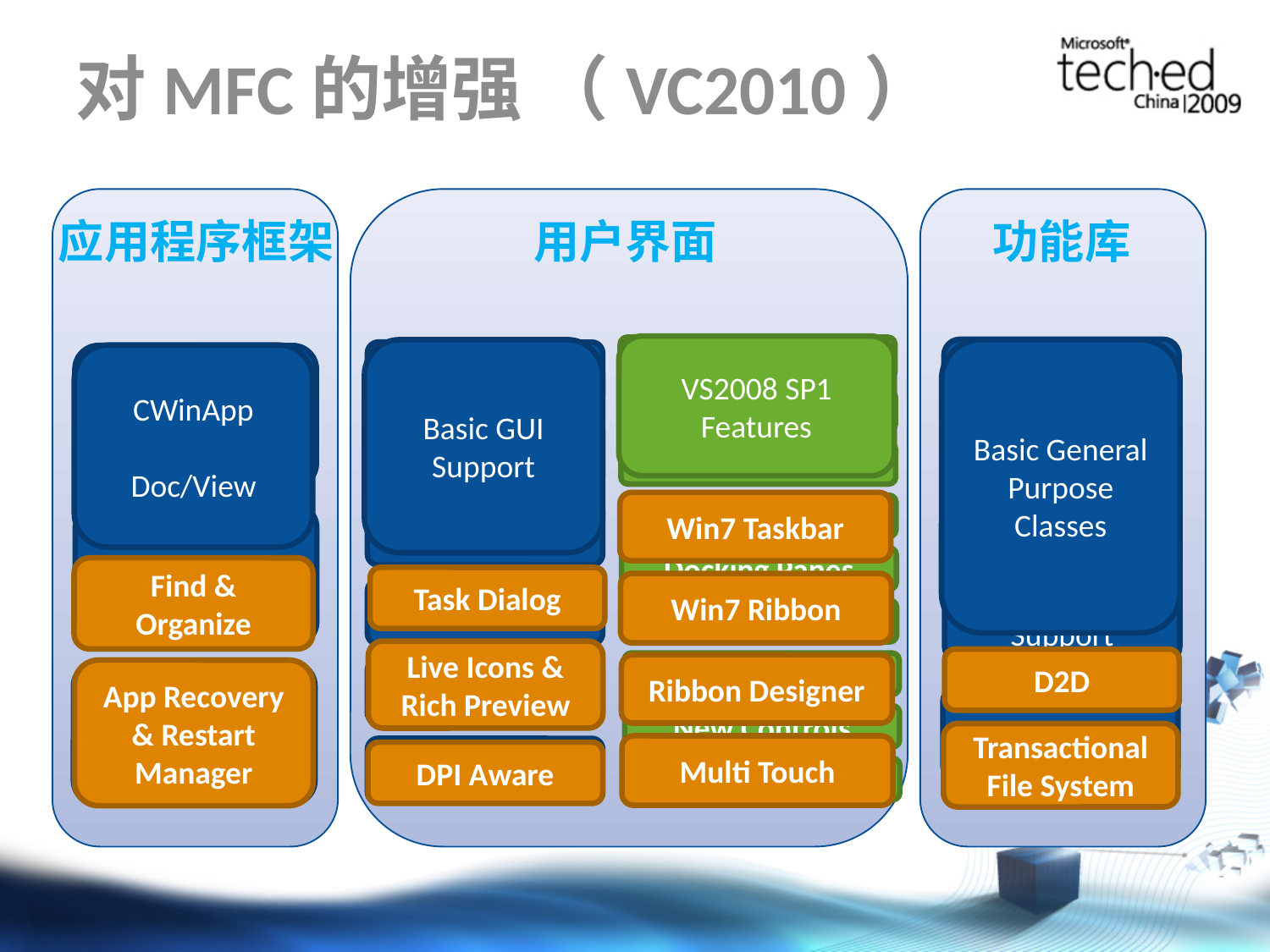

# 对MFC的增强 （VC2010）
NEW in VS2010!

应用程序框架
用户界面
功能库
VS2008 SP1 Features
Visual Manager
Tabbed MDI
Office Ribbon
ToolBar, Menu
Docking Panes
Common Dlgs
Common Controls
New Controls
More…
Exceptions
File Services
Database Support
Containers
Basic GUI Support
Basic General Purpose Classes
Frames
Control Bars
Dialogs
Views
Window Controls
GDI Support
CWinApp

Doc/View
CWinApp
Doc/View
OLE Support
Win7 Taskbar
Find & Organize
Task Dialog
Win7 Ribbon
Live Icons & Rich Preview
D2D
Ribbon Designer
App Recovery & Restart Manager
Transactional
File System
Multi Touch
DPI Aware